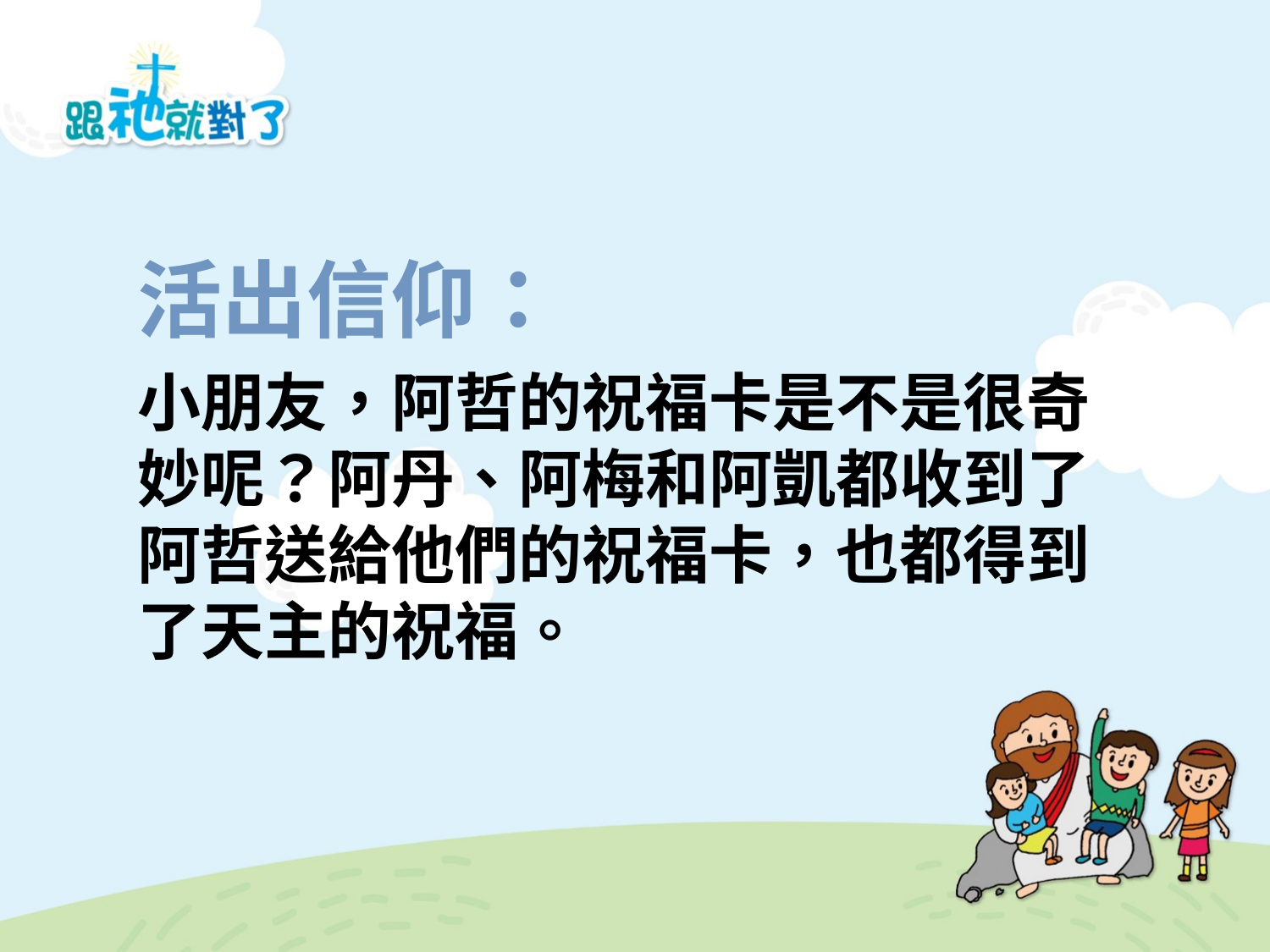

活出信仰：
小朋友，阿哲的祝福卡是不是很奇妙呢？阿丹、阿梅和阿凱都收到了阿哲送給他們的祝福卡，也都得到了天主的祝福。